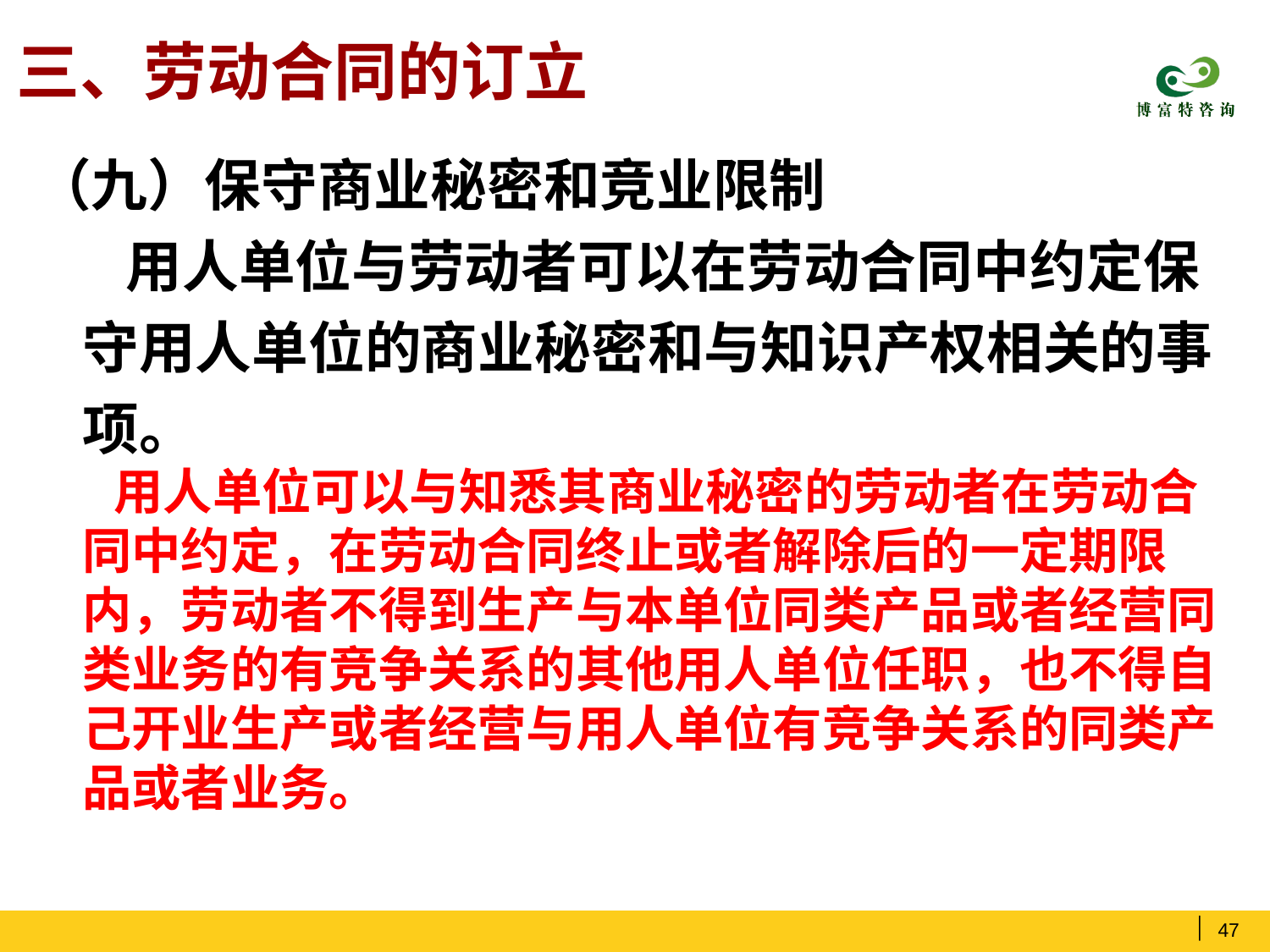

# 三、劳动合同的订立
（九）保守商业秘密和竞业限制
      用人单位与劳动者可以在劳动合同中约定保守用人单位的商业秘密和与知识产权相关的事项。
      用人单位可以与知悉其商业秘密的劳动者在劳动合同中约定，在劳动合同终止或者解除后的一定期限内，劳动者不得到生产与本单位同类产品或者经营同类业务的有竞争关系的其他用人单位任职，也不得自己开业生产或者经营与用人单位有竞争关系的同类产品或者业务。